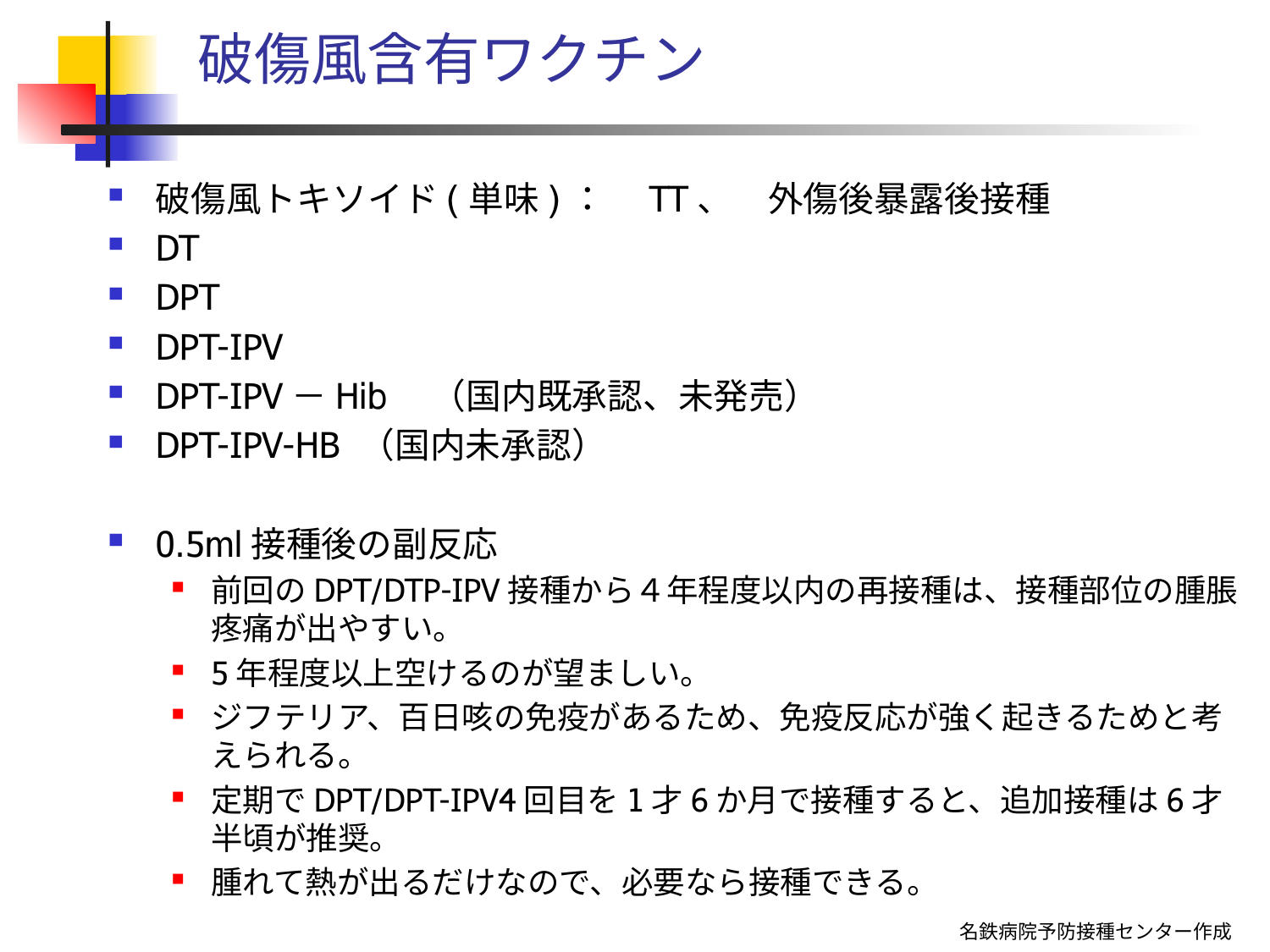

破傷風含有ワクチン
破傷風トキソイド(単味)：　TT、　外傷後暴露後接種
DT
DPT
DPT-IPV
DPT-IPV－Hib　（国内既承認、未発売）
DPT-IPV-HB （国内未承認）

0.5ml接種後の副反応
前回のDPT/DTP-IPV接種から４年程度以内の再接種は、接種部位の腫脹疼痛が出やすい。
5年程度以上空けるのが望ましい。
ジフテリア、百日咳の免疫があるため、免疫反応が強く起きるためと考えられる。
定期でDPT/DPT-IPV4回目を1才6か月で接種すると、追加接種は6才半頃が推奨。
腫れて熱が出るだけなので、必要なら接種できる。
名鉄病院予防接種センター作成